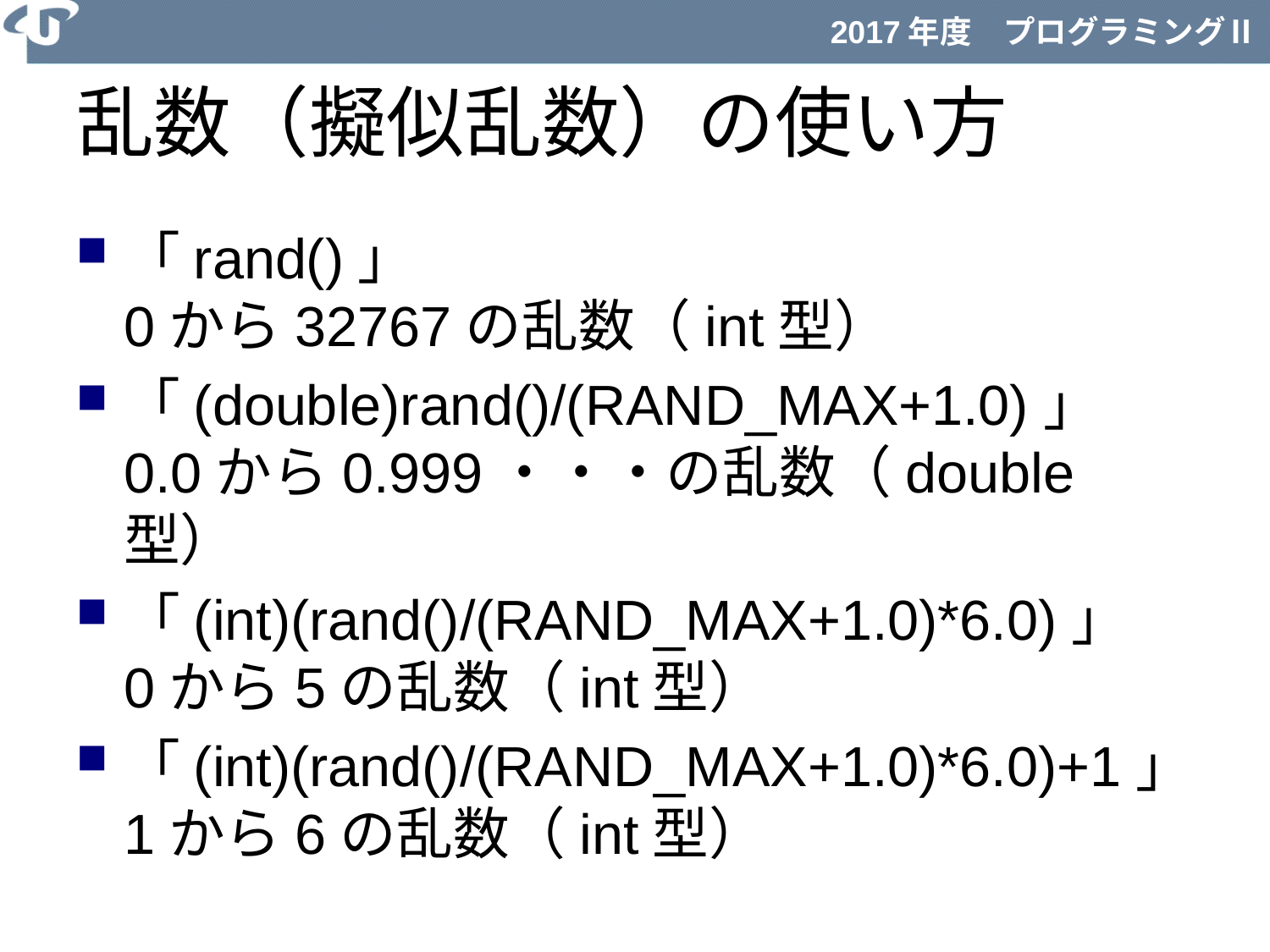

# 乱数（擬似乱数）の使い方
「rand()」
0から32767の乱数（int型）
「(double)rand()/(RAND_MAX+1.0)」
0.0から0.999・・・の乱数（double型）
「(int)(rand()/(RAND_MAX+1.0)*6.0)」
0から5の乱数（int型）
「(int)(rand()/(RAND_MAX+1.0)*6.0)+1」
1から6の乱数（int型）